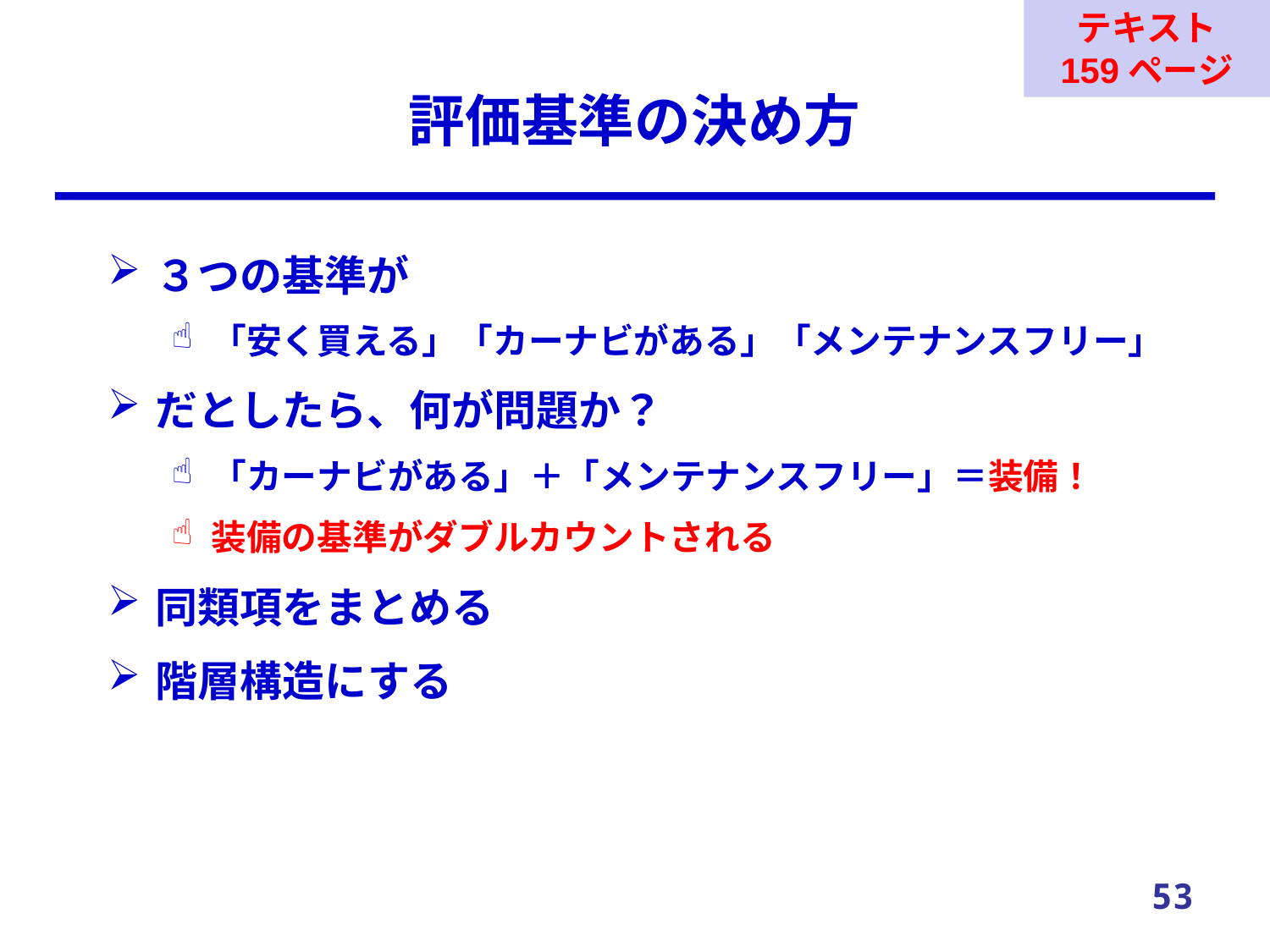

テキスト
159ページ
# 評価基準の決め方
３つの基準が
「安く買える」「カーナビがある」「メンテナンスフリー」
だとしたら、何が問題か？
「カーナビがある」＋「メンテナンスフリー」＝装備！
装備の基準がダブルカウントされる
同類項をまとめる
階層構造にする
53